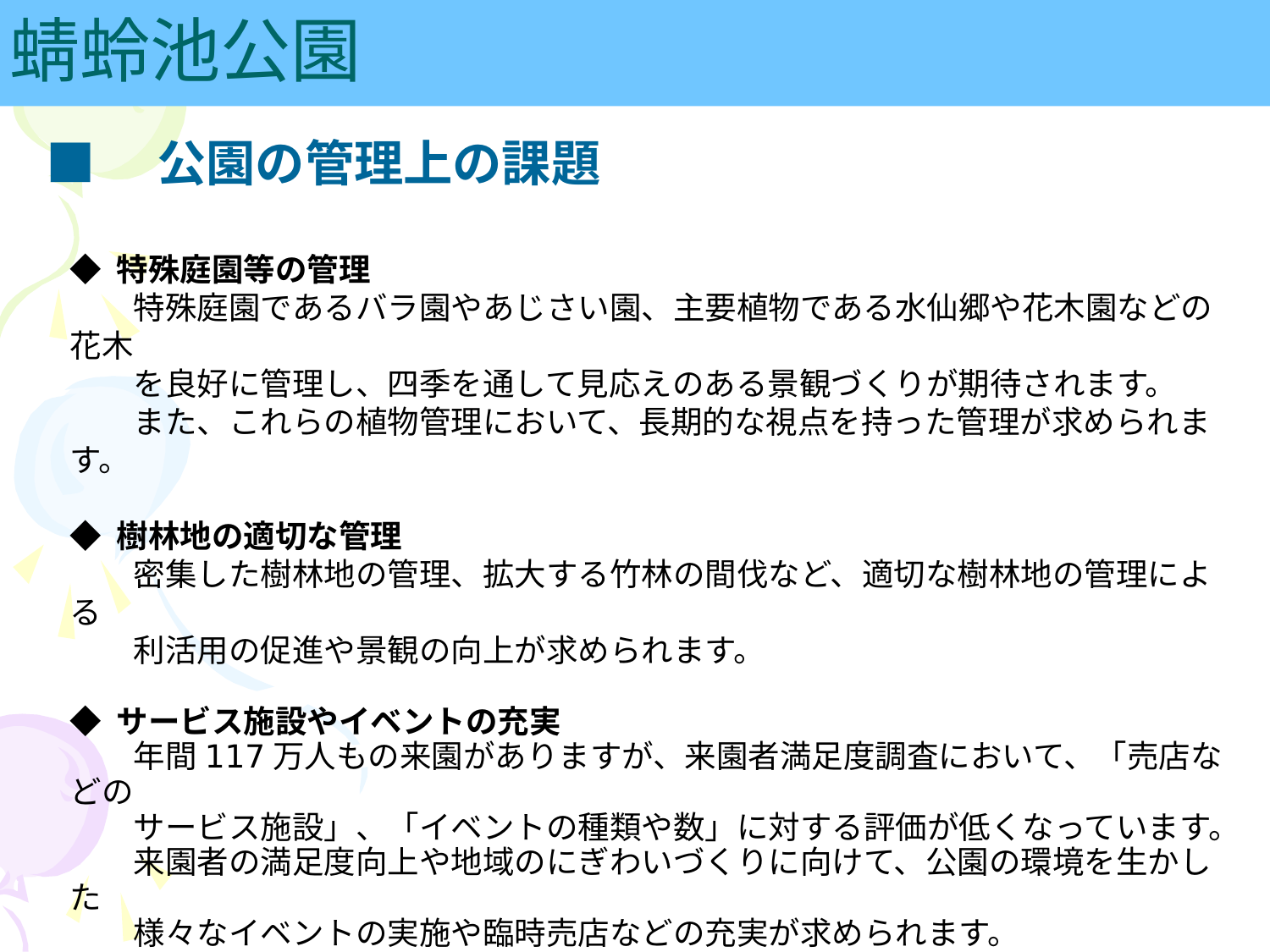

蜻蛉池公園
#
■　公園の管理上の課題
◆ 特殊庭園等の管理
　　特殊庭園であるバラ園やあじさい園、主要植物である水仙郷や花木園などの花木
　　を良好に管理し、四季を通して見応えのある景観づくりが期待されます。
　　また、これらの植物管理において、長期的な視点を持った管理が求められます。

◆ 樹林地の適切な管理
　　密集した樹林地の管理、拡大する竹林の間伐など、適切な樹林地の管理による
　　利活用の促進や景観の向上が求められます。

◆ サービス施設やイベントの充実
　　年間117万人もの来園がありますが、来園者満足度調査において、「売店などの
　　サービス施設」、「イベントの種類や数」に対する評価が低くなっています。
　　来園者の満足度向上や地域のにぎわいづくりに向けて、公園の環境を生かした
　　様々なイベントの実施や臨時売店などの充実が求められます。

◆ アクセス性の向上
　　最寄り駅から距離があり、アクセス手段が乗用車か路線バスに限られることから、
　　様々なアクセス手段の検討が求められます。